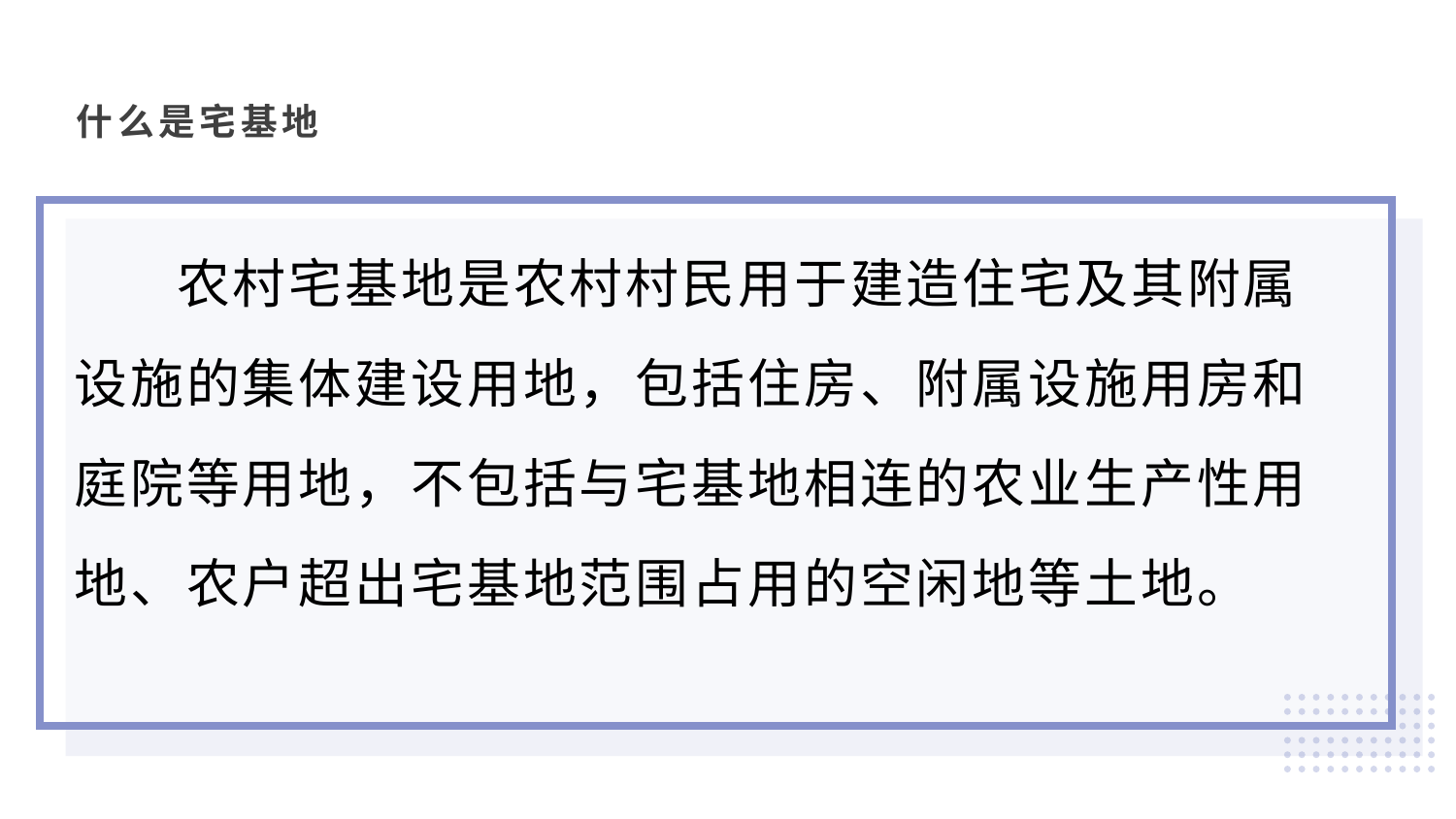

什么是宅基地

        农村宅基地是农村村民用于建造住宅及其附属设施的集体建设用地，包括住房、附属设施用房和庭院等用地，不包括与宅基地相连的农业生产性用地、农户超出宅基地范围占用的空闲地等土地。